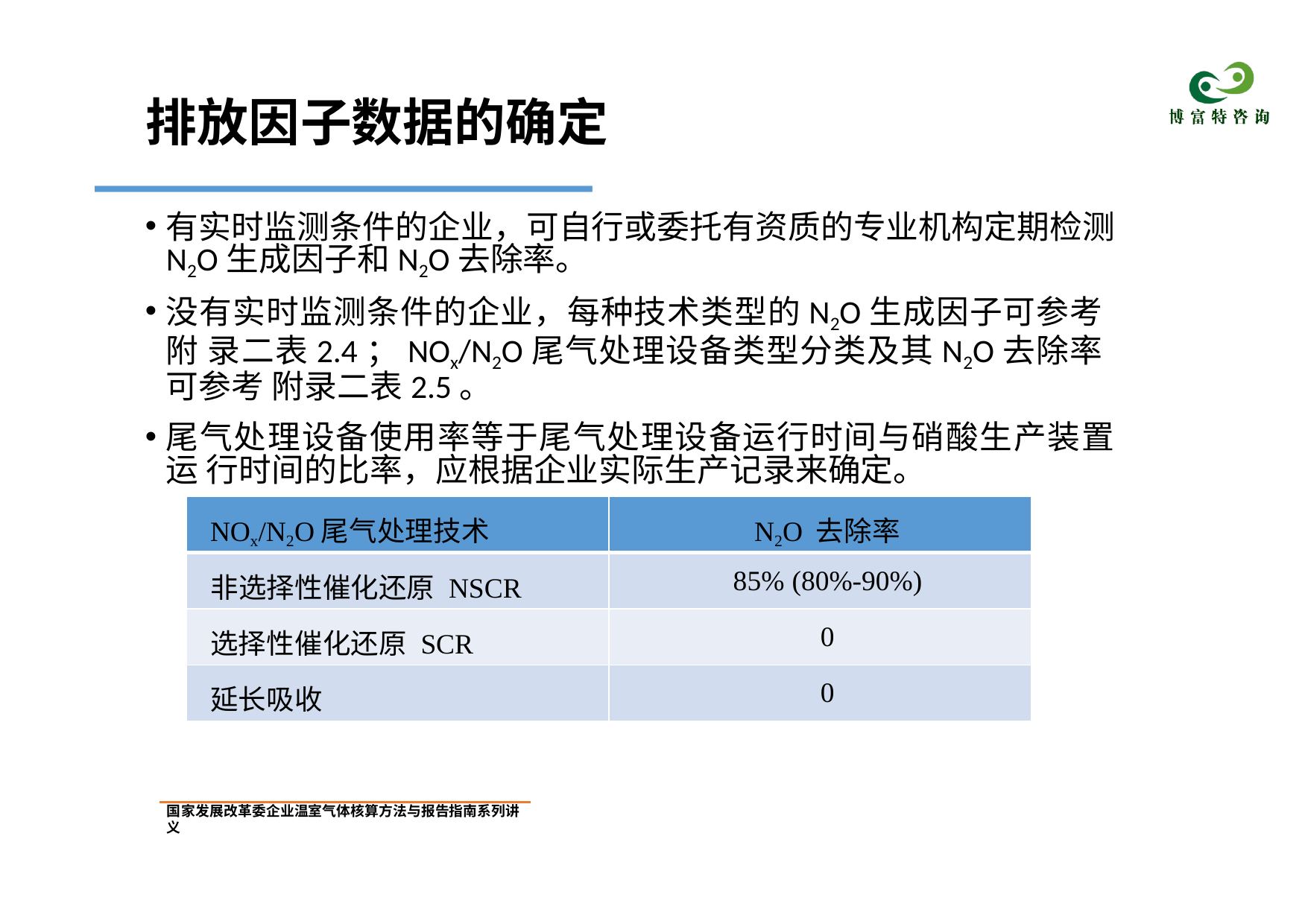

# 排放因子数据的确定
有实时监测条件的企业，可自行或委托有资质的专业机构定期检测
N2O生成因子和N2O去除率。
没有实时监测条件的企业，每种技术类型的N2O生成因子可参考附 录二表2.4；NOx/N2O尾气处理设备类型分类及其N2O去除率可参考 附录二表2.5。
尾气处理设备使用率等于尾气处理设备运行时间与硝酸生产装置运 行时间的比率，应根据企业实际生产记录来确定。
| NOx/N2O尾气处理技术 | N2O 去除率 |
| --- | --- |
| 非选择性催化还原NSCR | 85% (80%-90%) |
| 选择性催化还原SCR | 0 |
| 延长吸收 | 0 |
国家发展改革委企业温室气体核算方法与报告指南系列讲义
28